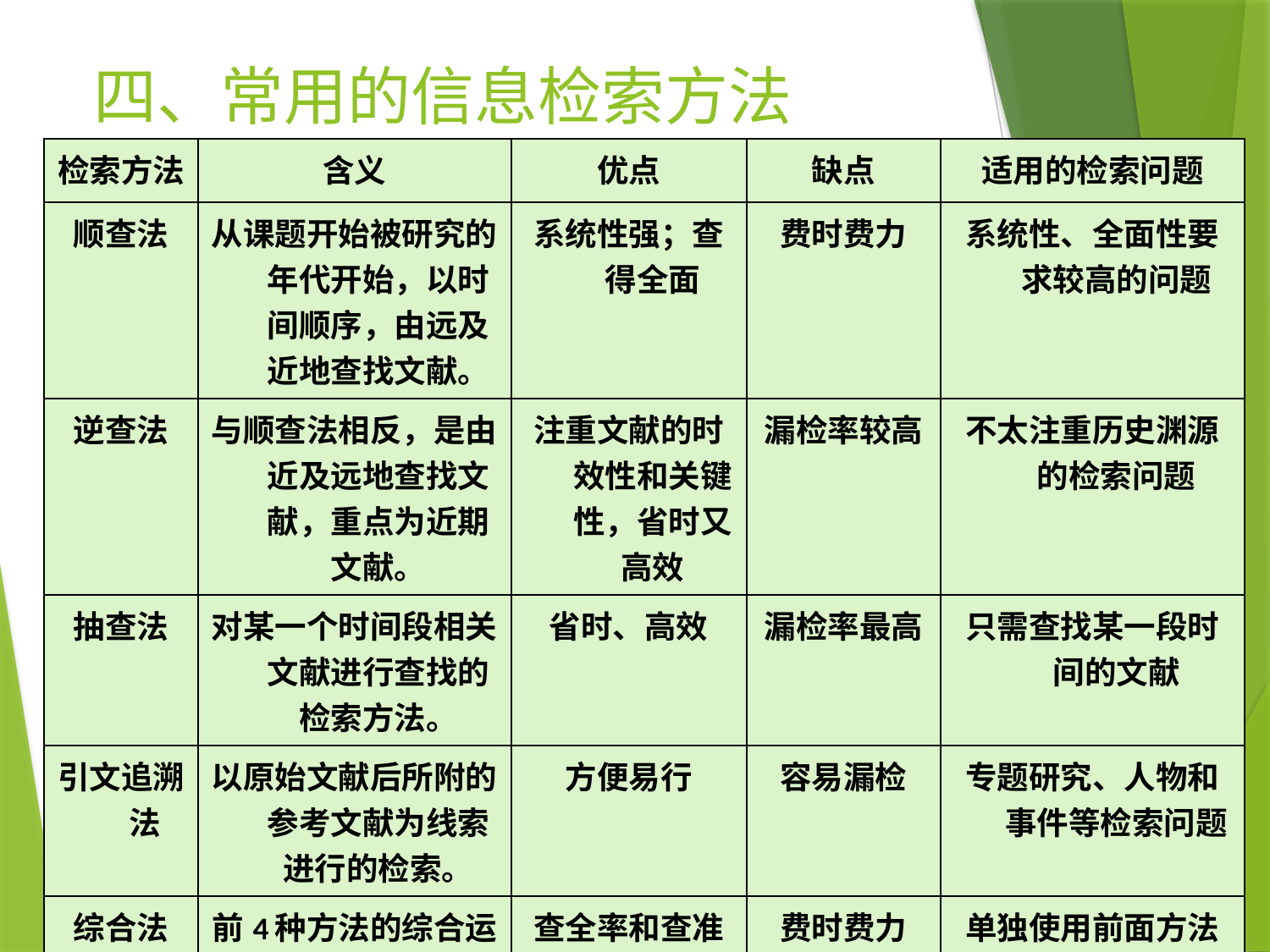

# 四、常用的信息检索方法
| 检索方法 | 含义 | 优点 | 缺点 | 适用的检索问题 |
| --- | --- | --- | --- | --- |
| 顺查法 | 从课题开始被研究的年代开始，以时间顺序，由远及近地查找文献。 | 系统性强；查得全面 | 费时费力 | 系统性、全面性要求较高的问题 |
| 逆查法 | 与顺查法相反，是由近及远地查找文献，重点为近期文献。 | 注重文献的时效性和关键性，省时又高效 | 漏检率较高 | 不太注重历史渊源的检索问题 |
| 抽查法 | 对某一个时间段相关文献进行查找的检索方法。 | 省时、高效 | 漏检率最高 | 只需查找某一段时间的文献 |
| 引文追溯法 | 以原始文献后所附的参考文献为线索进行的检索。 | 方便易行 | 容易漏检 | 专题研究、人物和事件等检索问题 |
| 综合法 | 前4种方法的综合运用 | 查全率和查准率较高 | 费时费力 | 单独使用前面方法都无效、比较复杂的检索问题 |